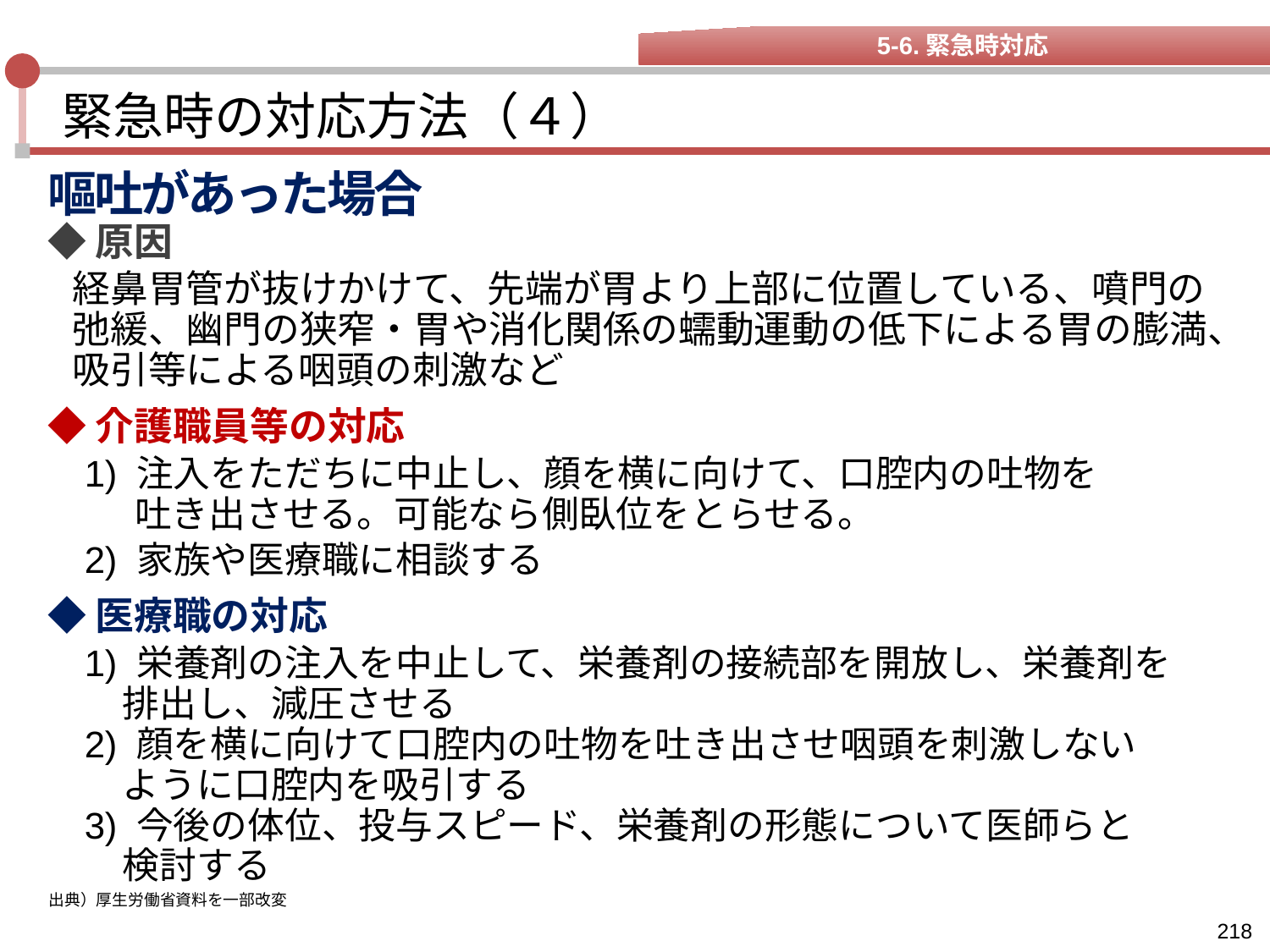

5-6.緊急時対応
# 緊急時の対応方法（４）
嘔吐があった場合
◆原因
経鼻胃管が抜けかけて、先端が胃より上部に位置している、噴門の弛緩、幽門の狭窄・胃や消化関係の蠕動運動の低下による胃の膨満、吸引等による咽頭の刺激など
◆介護職員等の対応
1) 注入をただちに中止し、顔を横に向けて、口腔内の吐物を
吐き出させる。可能なら側臥位をとらせる。
2) 家族や医療職に相談する
◆医療職の対応
1) 栄養剤の注入を中止して、栄養剤の接続部を開放し、栄養剤を
排出し、減圧させる
2) 顔を横に向けて口腔内の吐物を吐き出させ咽頭を刺激しない
ように口腔内を吸引する
3) 今後の体位、投与スピード、栄養剤の形態について医師らと
検討する
出典）厚生労働省資料を一部改変
218